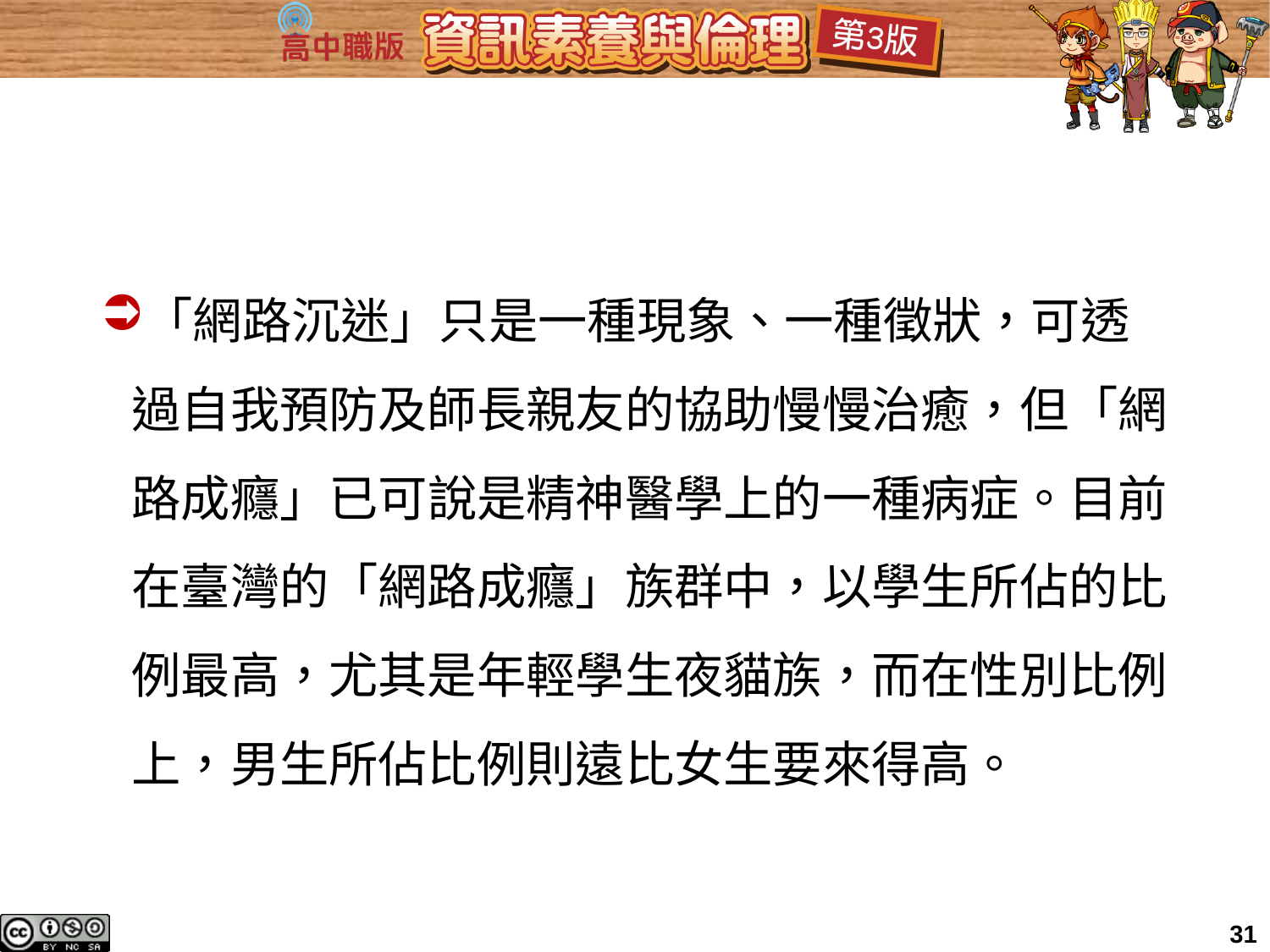

#
「網路沉迷」只是一種現象、一種徵狀，可透過自我預防及師長親友的協助慢慢治癒，但「網路成癮」已可說是精神醫學上的一種病症。目前在臺灣的「網路成癮」族群中，以學生所佔的比例最高，尤其是年輕學生夜貓族，而在性別比例上，男生所佔比例則遠比女生要來得高。
31